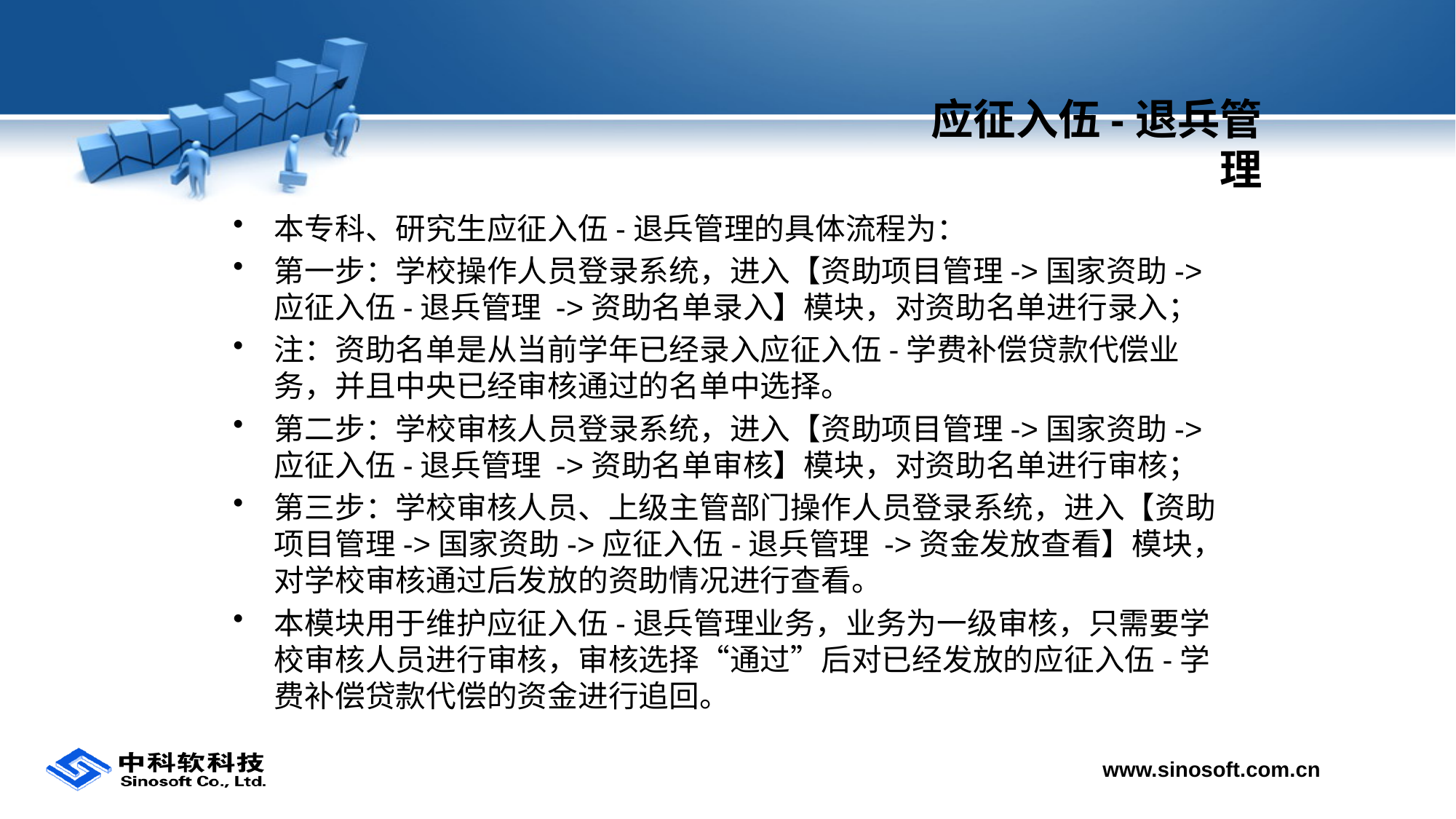

# 应征入伍-退兵管理
本专科、研究生应征入伍-退兵管理的具体流程为：
第一步：学校操作人员登录系统，进入【资助项目管理->国家资助->应征入伍-退兵管理 ->资助名单录入】模块，对资助名单进行录入；
注：资助名单是从当前学年已经录入应征入伍-学费补偿贷款代偿业务，并且中央已经审核通过的名单中选择。
第二步：学校审核人员登录系统，进入【资助项目管理->国家资助->应征入伍-退兵管理 ->资助名单审核】模块，对资助名单进行审核；
第三步：学校审核人员、上级主管部门操作人员登录系统，进入【资助项目管理->国家资助->应征入伍-退兵管理 ->资金发放查看】模块，对学校审核通过后发放的资助情况进行查看。
本模块用于维护应征入伍-退兵管理业务，业务为一级审核，只需要学校审核人员进行审核，审核选择“通过”后对已经发放的应征入伍-学费补偿贷款代偿的资金进行追回。